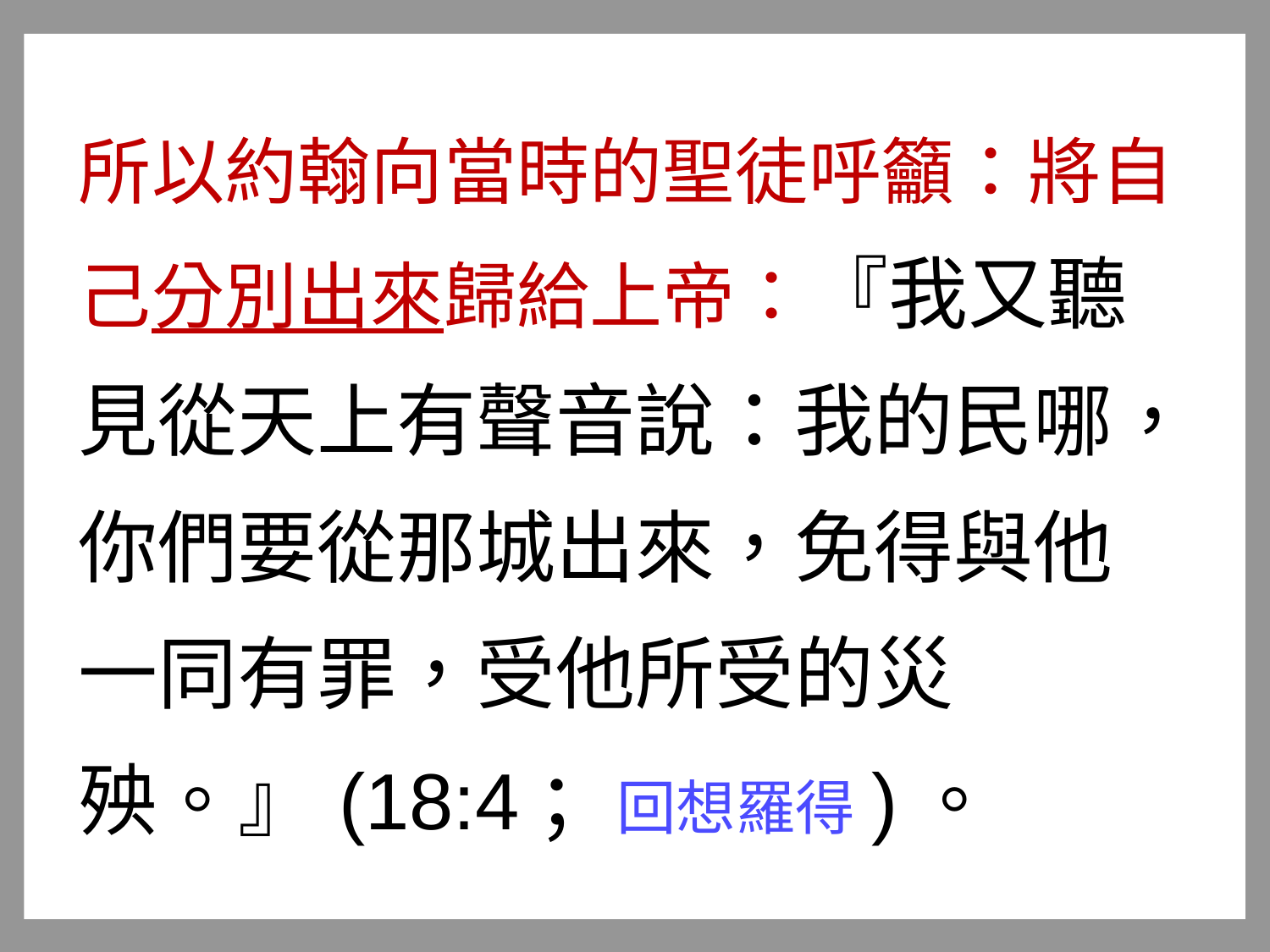

所以約翰向當時的聖徒呼籲：將自己分別出來歸給上帝：『我又聽見從天上有聲音說：我的民哪，你們要從那城出來，免得與他一同有罪，受他所受的災殃。』(18:4；回想羅得)。